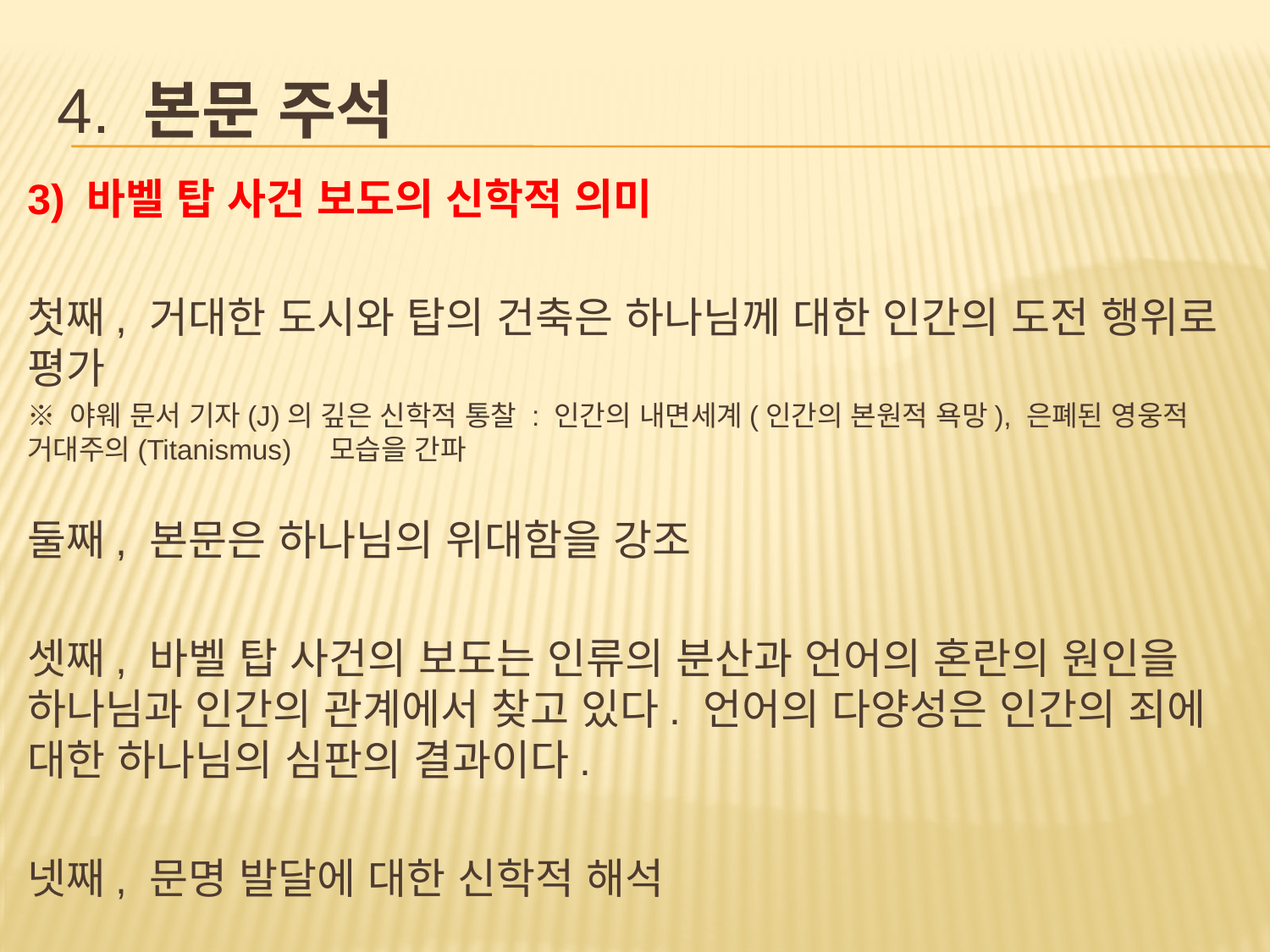

# 4. 본문 주석
3) 바벨 탑 사건 보도의 신학적 의미

첫째, 거대한 도시와 탑의 건축은 하나님께 대한 인간의 도전 행위로 평가
※ 야웨 문서 기자(J)의 깊은 신학적 통찰 : 인간의 내면세계(인간의 본원적 욕망), 은폐된 영웅적 거대주의(Titanismus)    모습을 간파

둘째, 본문은 하나님의 위대함을 강조

셋째, 바벨 탑 사건의 보도는 인류의 분산과 언어의 혼란의 원인을 하나님과 인간의 관계에서 찾고 있다. 언어의 다양성은 인간의 죄에 대한 하나님의 심판의 결과이다.

넷째, 문명 발달에 대한 신학적 해석